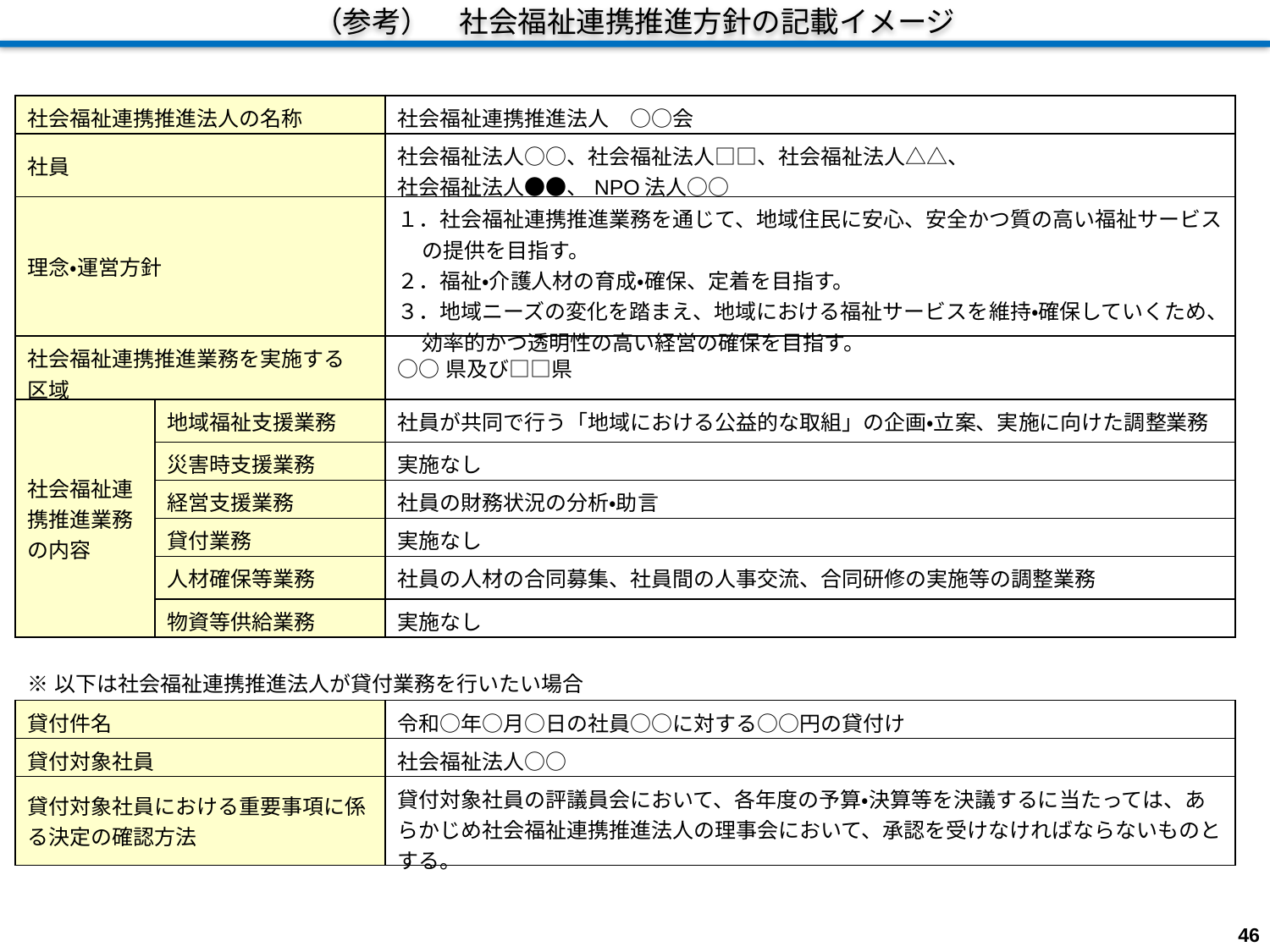

（参考）　社会福祉連携推進方針の記載イメージ

| 社会福祉連携推進法人の名称 |  | 社会福祉連携推進法人　○○会 |
| --- | --- | --- |
| 社員 |  | 社会福祉法人○○、社会福祉法人□□、社会福祉法人△△、 社会福祉法人●●、NPO法人○○ |
| 理念・運営方針 |  | １．社会福祉連携推進業務を通じて、地域住民に安心、安全かつ質の高い福祉サービスの提供を目指す。 ２．福祉・介護人材の育成・確保、定着を目指す。 ３．地域ニーズの変化を踏まえ、地域における福祉サービスを維持・確保していくため、効率的かつ透明性の高い経営の確保を目指す。 |
| 社会福祉連携推進業務を実施する 区域 |  | ○○県及び□□県 |
| 社会福祉連携推進業務の内容 | 地域福祉支援業務 | 社員が共同で行う「地域における公益的な取組」の企画・立案、実施に向けた調整業務 |
|  | 災害時支援業務 | 実施なし |
|  | 経営支援業務 | 社員の財務状況の分析・助言 |
|  | 貸付業務 | 実施なし |
|  | 人材確保等業務 | 社員の人材の合同募集、社員間の人事交流、合同研修の実施等の調整業務 |
|  | 物資等供給業務 | 実施なし |
| ※以下は社会福祉連携推進法人が貸付業務を行いたい場合 |  |  |
| 貸付件名 |  | 令和○年○月○日の社員○○に対する○○円の貸付け |
| 貸付対象社員 |  | 社会福祉法人○○ |
| 貸付対象社員における重要事項に係る決定の確認方法 |  | 貸付対象社員の評議員会において、各年度の予算・決算等を決議するに当たっては、あらかじめ社会福祉連携推進法人の理事会において、承認を受けなければならないものとする。 |
46